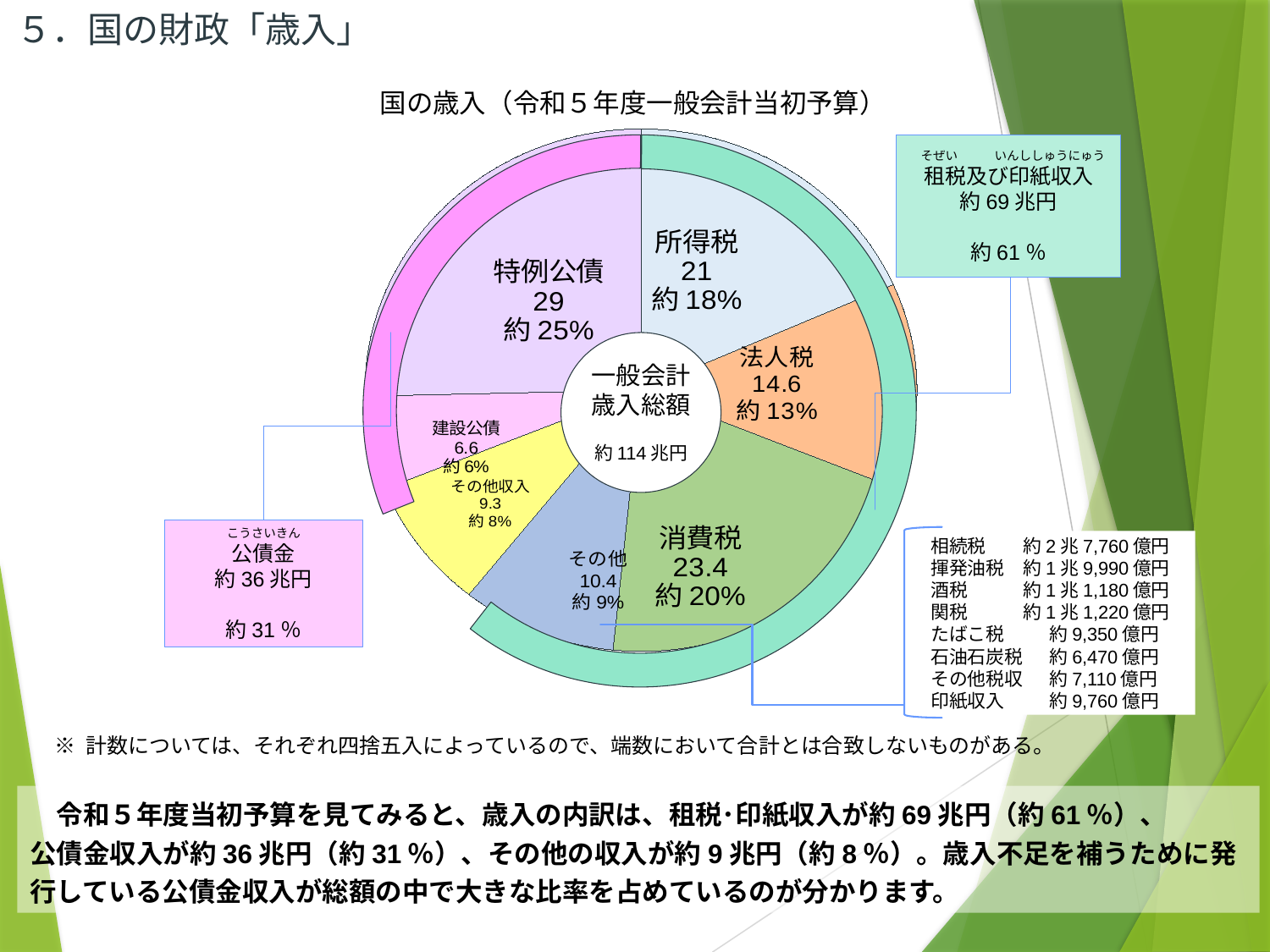

５．国の財政「歳入」

### Chart

| Category | 金額 |
|---|---|
| 所得税 | 21.0 |
| 法人税 | 14.6 |
| 消費税 | 23.4 |
| その他 | 10.4 |
| その他収入 | 9.3 |
| 建設公債 | 6.6 |
| 特例公債 | 29.0 |
国の歳入（令和５年度一般会計当初予算）

　そぜい　　　いんししゅうにゅう
租税及び印紙収入
約69兆円

約61％
こうさいきん
公債金
約36兆円

約31％
一般会計
歳入総額

約114兆円

相続税　　約2兆7,760億円
揮発油税　約1兆9,990億円
酒税　　　約1兆1,180億円
関税　　　約1兆1,220億円
たばこ税　　  約9,350億円
石油石炭税　  約6,470億円
その他税収　  約7,110億円
印紙収入　　  約9,760億円
※ 計数については、それぞれ四捨五入によっているので、端数において合計とは合致しないものがある。
　令和５年度当初予算を見てみると、歳入の内訳は、租税･印紙収入が約69兆円（約61％）、
公債金収入が約36兆円（約31％）、その他の収入が約9兆円（約8％）。歳入不足を補うために発行している公債金収入が総額の中で大きな比率を占めているのが分かります。